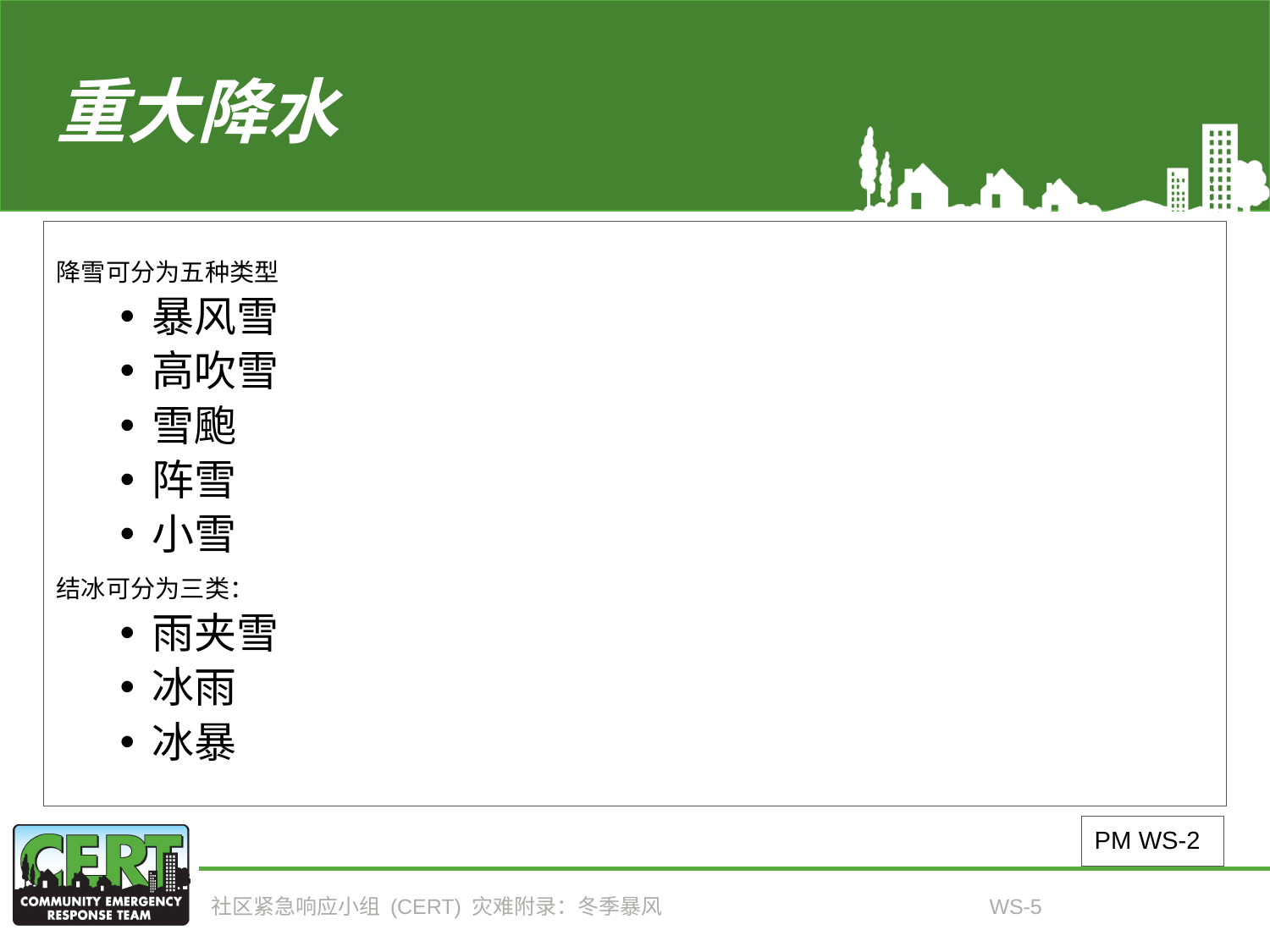

# 重大降水
降雪可分为五种类型
暴风雪
高吹雪
雪颮
阵雪
小雪
结冰可分为三类：
雨夹雪
冰雨
冰暴
PM WS-2
社区紧急响应小组 (CERT) 灾难附录：冬季暴风
WS-5